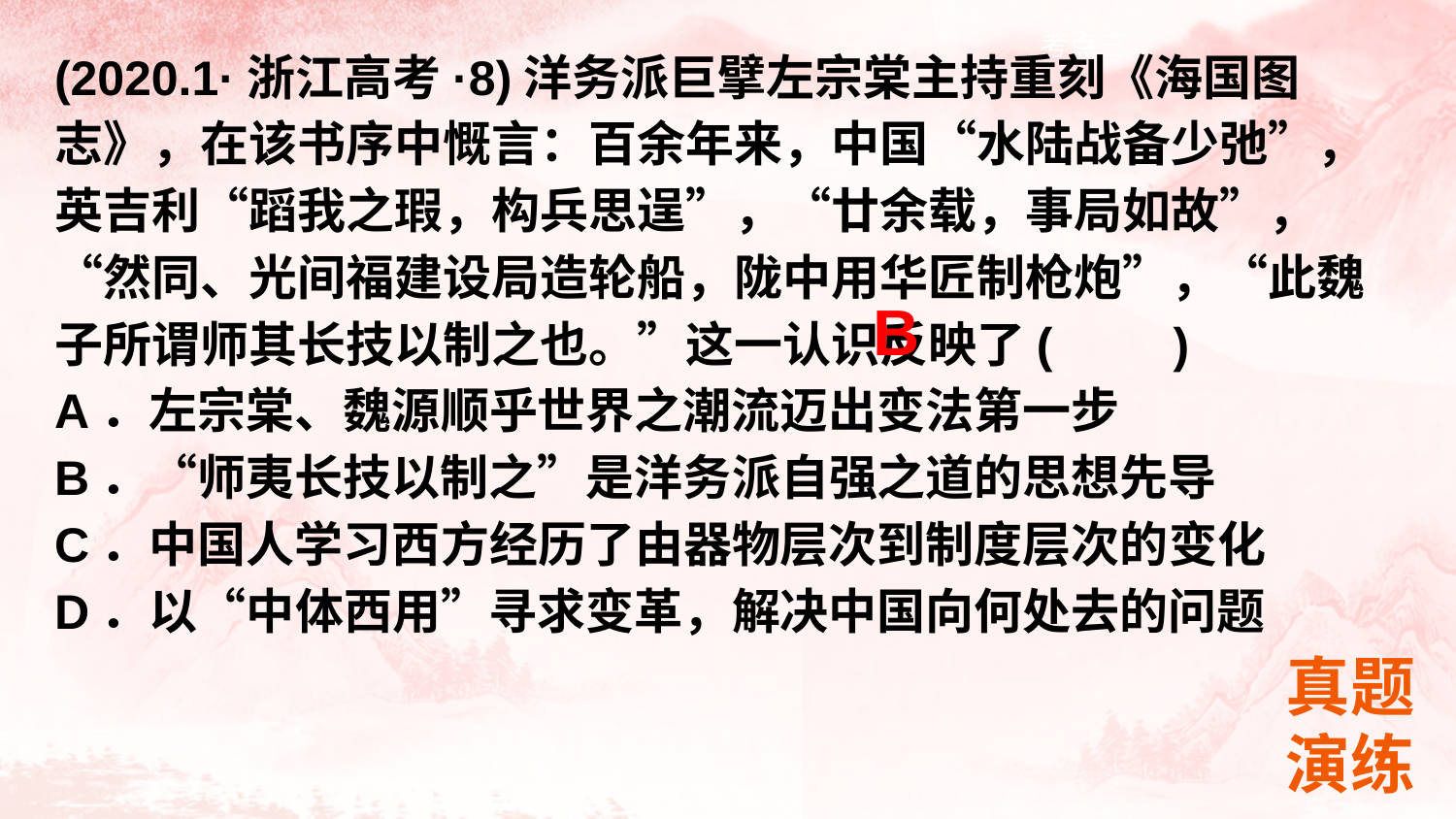

(2020.1·浙江高考·8)洋务派巨擘左宗棠主持重刻《海国图志》，在该书序中慨言：百余年来，中国“水陆战备少弛”，英吉利“蹈我之瑕，构兵思逞”，“廿余载，事局如故”，“然同、光间福建设局造轮船，陇中用华匠制枪炮”，“此魏子所谓师其长技以制之也。”这一认识反映了(　　)
A．左宗棠、魏源顺乎世界之潮流迈出变法第一步
B．“师夷长技以制之”是洋务派自强之道的思想先导
C．中国人学习西方经历了由器物层次到制度层次的变化
D．以“中体西用”寻求变革，解决中国向何处去的问题
B
真题演练